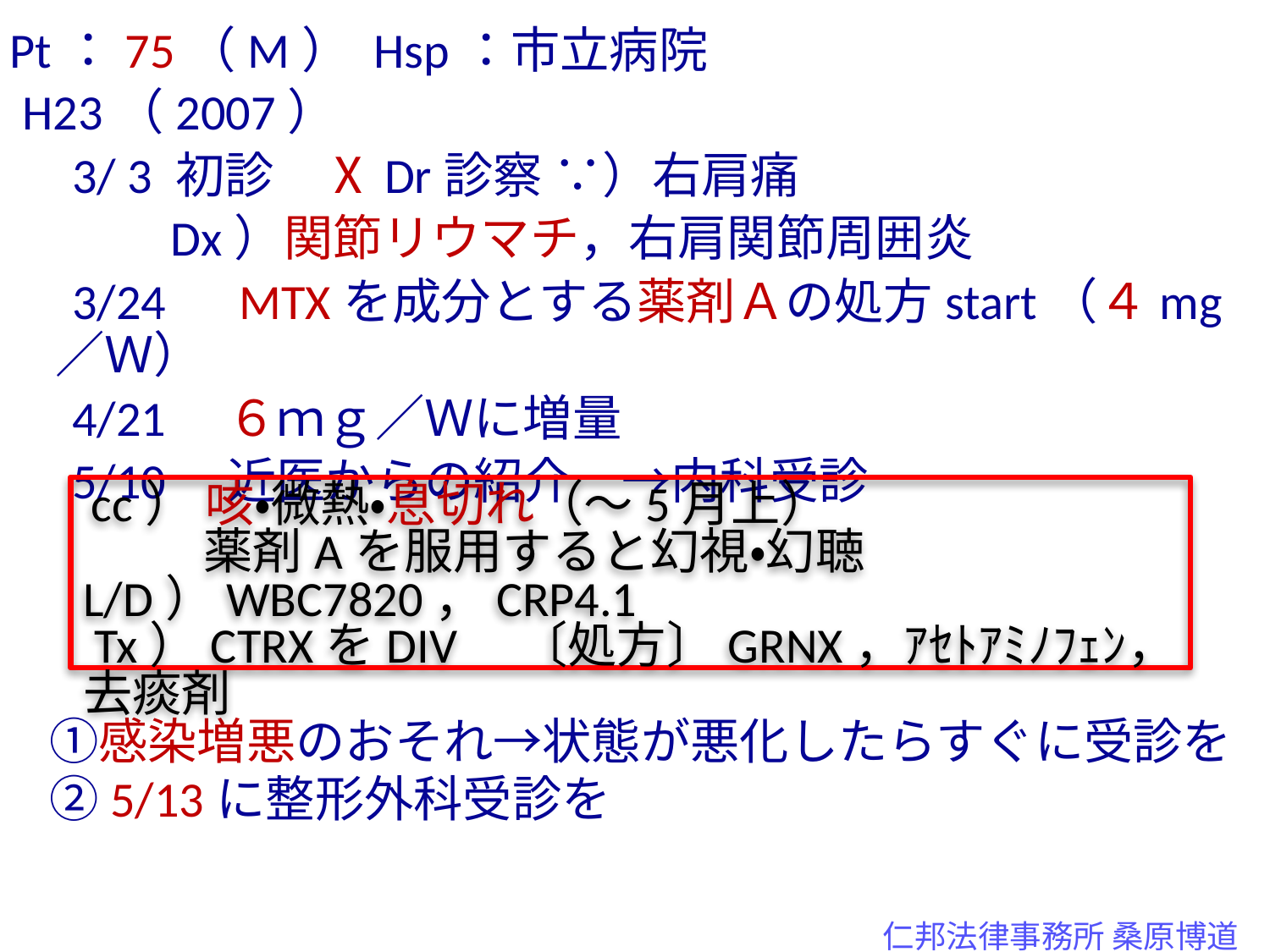

Pt：75（M） Hsp：市立病院
  H23（2007）
　 3/ 3 初診　ⅩDr診察 ∵）右肩痛
　 　　Dx）関節リウマチ，右肩関節周囲炎
　 3/24　MTXを成分とする薬剤Ａの処方start（４mg／Ｗ）
　 4/21　６ｍｇ／Ｗに増量
　 5/10　近医からの紹介　→内科受診

　①感染増悪のおそれ→状態が悪化したらすぐに受診を
　②5/13に整形外科受診を

 cc） 咳・微熱・息切れ（～5月上）
　　  薬剤Aを服用すると幻視・幻聴
L/D）WBC7820，CRP4.1
 Tx）CTRXをDIV　〔処方〕GRNX，ｱｾﾄｱﾐﾉﾌｪﾝ，去痰剤

仁邦法律事務所 桑原博道